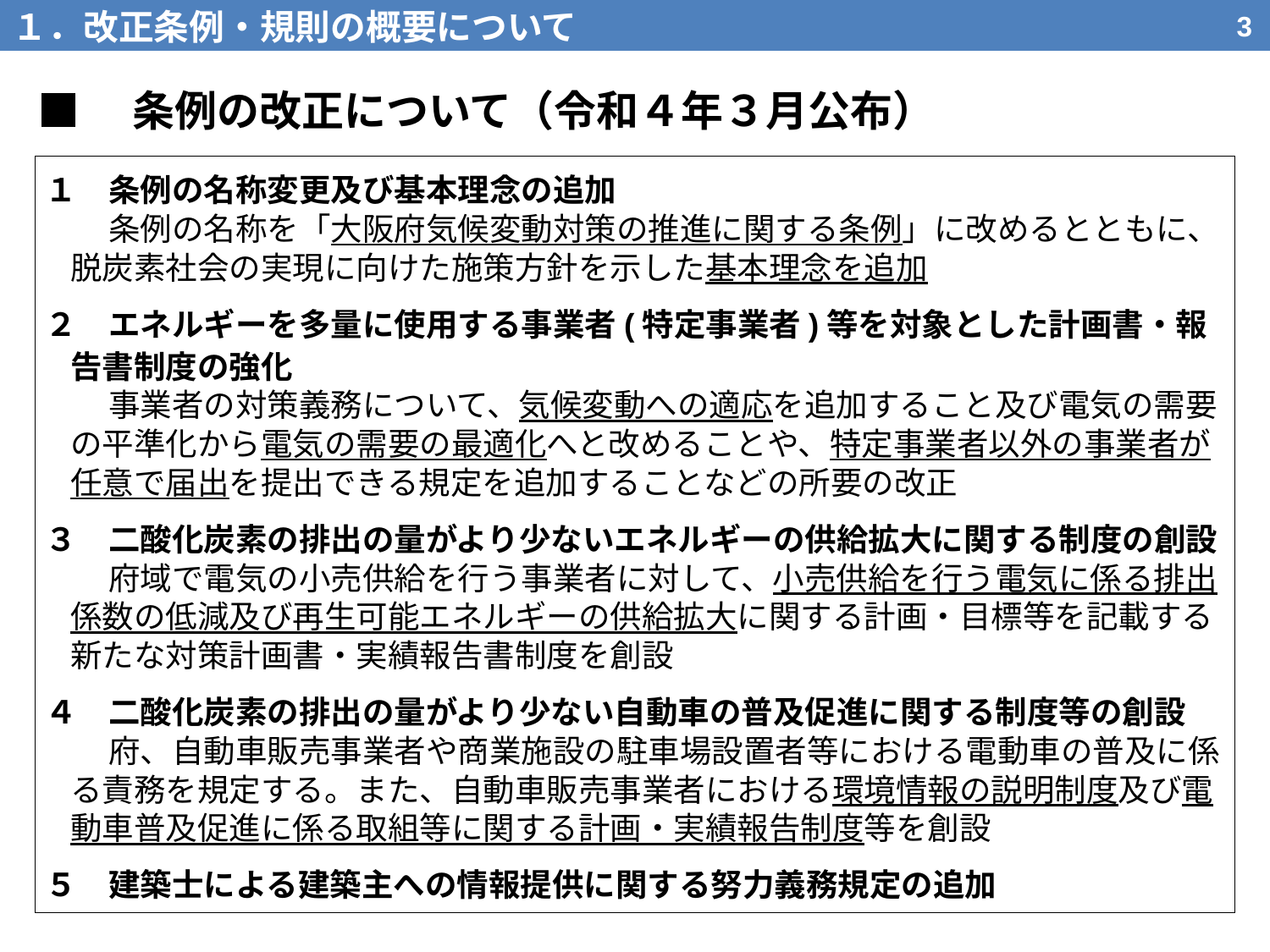

１．改正条例・規則の概要について
3
■　条例の改正について（令和４年３月公布）
１　条例の名称変更及び基本理念の追加
　　条例の名称を「大阪府気候変動対策の推進に関する条例」に改めるとともに、脱炭素社会の実現に向けた施策方針を示した基本理念を追加

２　エネルギーを多量に使用する事業者(特定事業者)等を対象とした計画書・報告書制度の強化
　　事業者の対策義務について、気候変動への適応を追加すること及び電気の需要の平準化から電気の需要の最適化へと改めることや、特定事業者以外の事業者が任意で届出を提出できる規定を追加することなどの所要の改正

３　二酸化炭素の排出の量がより少ないエネルギーの供給拡大に関する制度の創設
　　府域で電気の小売供給を行う事業者に対して、小売供給を行う電気に係る排出係数の低減及び再生可能エネルギーの供給拡大に関する計画・目標等を記載する新たな対策計画書・実績報告書制度を創設

４　二酸化炭素の排出の量がより少ない自動車の普及促進に関する制度等の創設
　　府、自動車販売事業者や商業施設の駐車場設置者等における電動車の普及に係る責務を規定する。また、自動車販売事業者における環境情報の説明制度及び電動車普及促進に係る取組等に関する計画・実績報告制度等を創設

５　建築士による建築主への情報提供に関する努力義務規定の追加